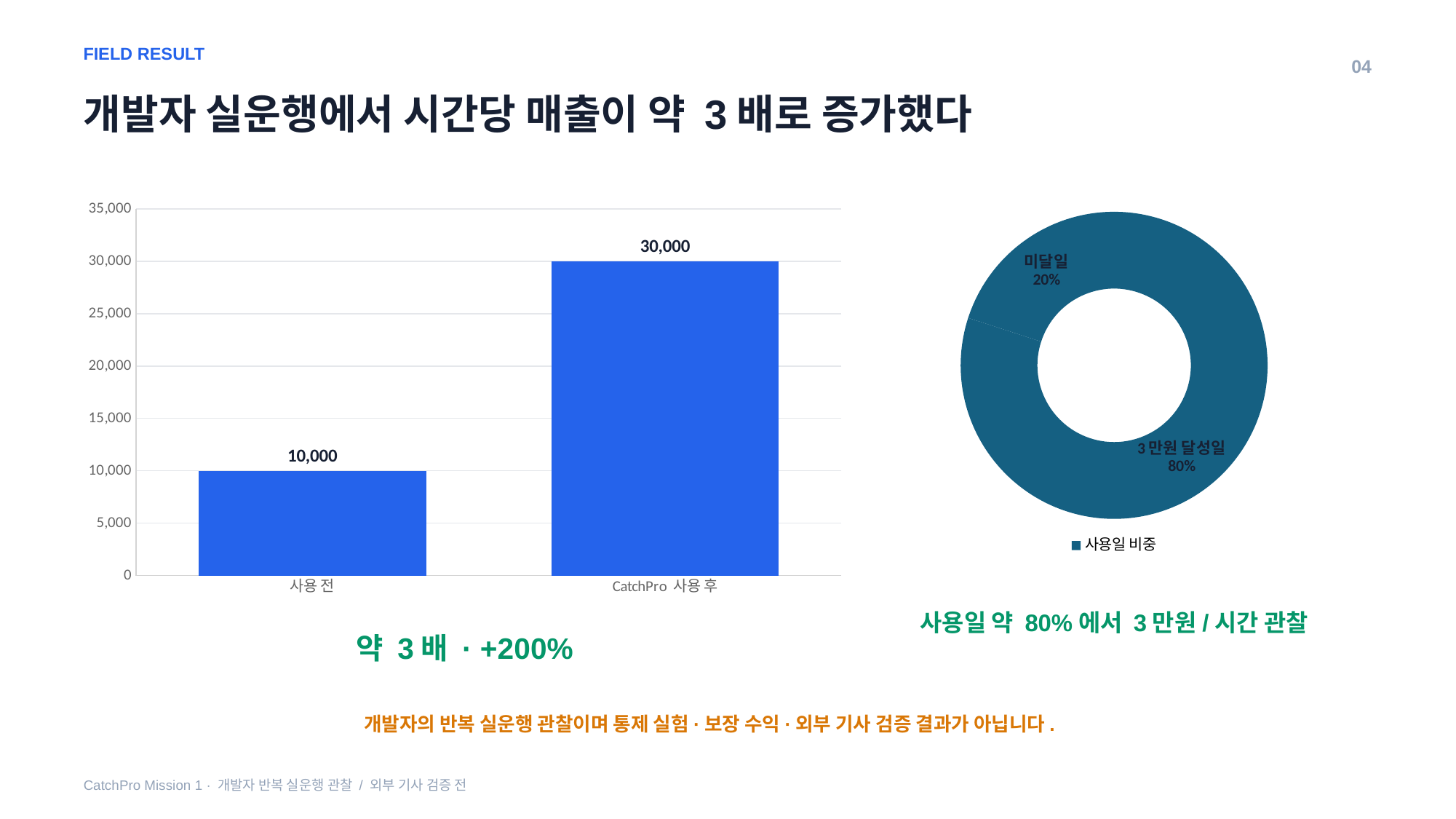

FIELD RESULT
04
개발자 실운행에서 시간당 매출이 약 3배로 증가했다

### Chart

| Category |  |
|---|---|
| 사용 전 | 10000.0 |
| CatchPro 사용 후 | 30000.0 |

### Chart

| Category |  |
|---|---|
| 3만원 달성일 | 80.0 |
| 미달일 | 20.0 |
사용일 약 80%에서 3만원/시간 관찰
약 3배 · +200%
개발자의 반복 실운행 관찰이며 통제 실험·보장 수익·외부 기사 검증 결과가 아닙니다.
CatchPro Mission 1 · 개발자 반복 실운행 관찰 / 외부 기사 검증 전